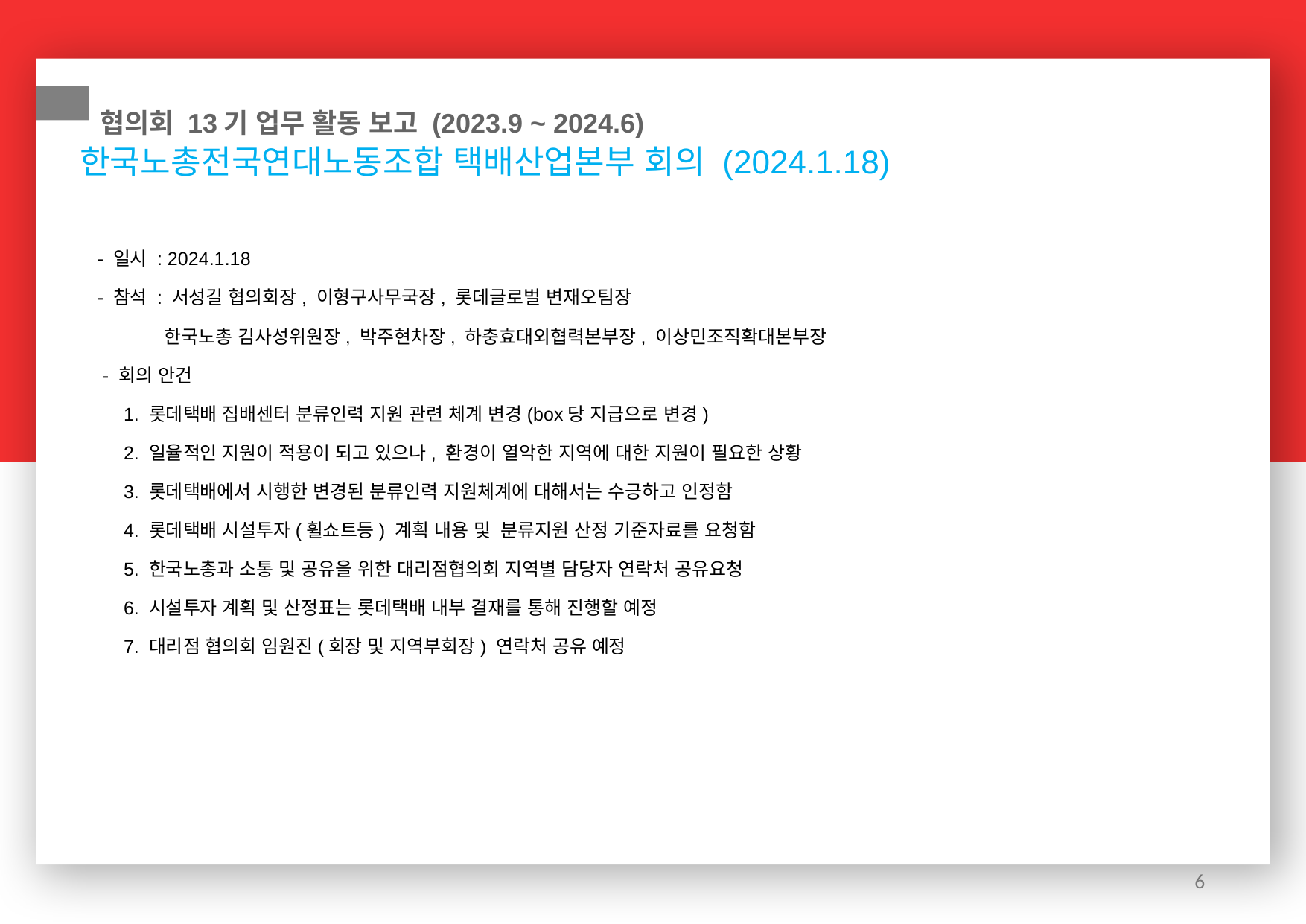

협의회 13기 업무 활동 보고 (2023.9 ~ 2024.6)

한국노총전국연대노동조합 택배산업본부 회의 (2024.1.18)

      - 일시 : 2024.1.18
      - 참석 : 서성길 협의회장, 이형구사무국장, 롯데글로벌 변재오팀장
                  한국노총 김사성위원장, 박주현차장, 하충효대외협력본부장, 이상민조직확대본부장
       - 회의 안건
           1. 롯데택배 집배센터 분류인력 지원 관련 체계 변경(box당 지급으로 변경)
           2. 일율적인 지원이 적용이 되고 있으나, 환경이 열악한 지역에 대한 지원이 필요한 상황
           3. 롯데택배에서 시행한 변경된 분류인력 지원체계에 대해서는 수긍하고 인정함
           4. 롯데택배 시설투자(휠쇼트등) 계획 내용 및  분류지원 산정 기준자료를 요청함
           5. 한국노총과 소통 및 공유을 위한 대리점협의회 지역별 담당자 연락처 공유요청
           6. 시설투자 계획 및 산정표는 롯데택배 내부 결재를 통해 진행할 예정
           7. 대리점 협의회 임원진(회장 및 지역부회장) 연락처 공유 예정

6